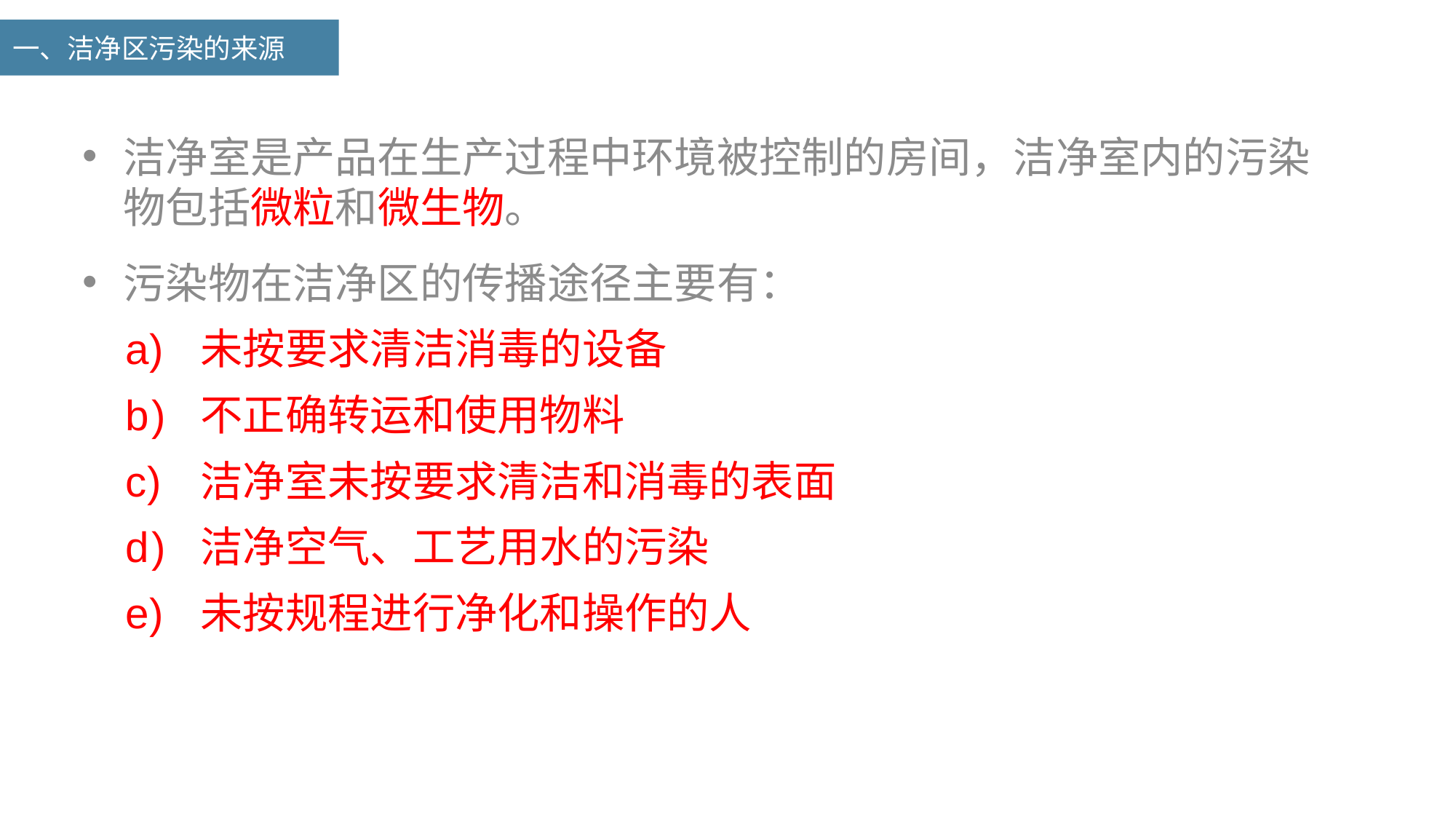

一、洁净区污染的来源
洁净室是产品在生产过程中环境被控制的房间，洁净室内的污染物包括微粒和微生物。
污染物在洁净区的传播途径主要有：
未按要求清洁消毒的设备
不正确转运和使用物料
洁净室未按要求清洁和消毒的表面
洁净空气、工艺用水的污染
未按规程进行净化和操作的人